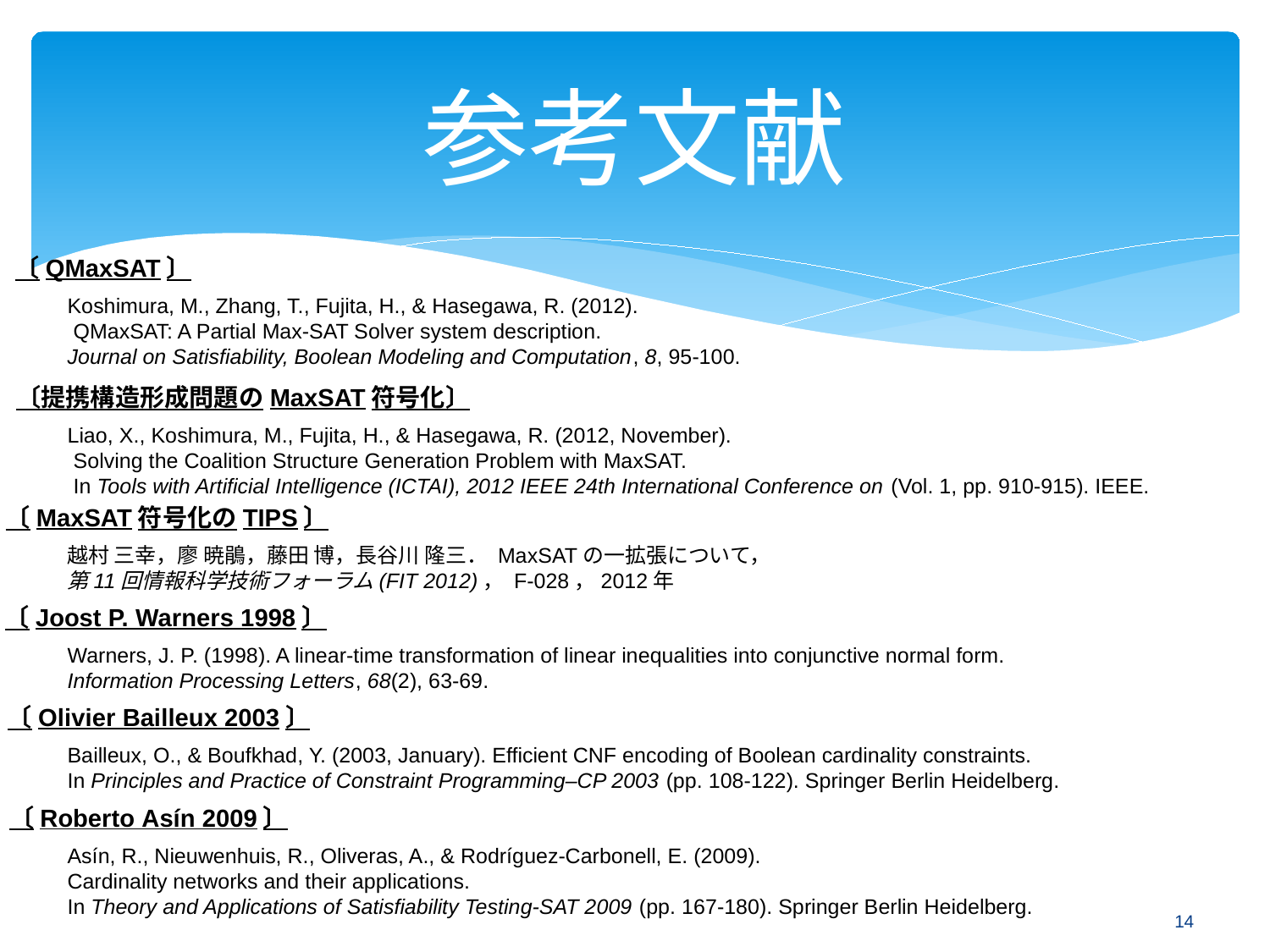

# 参考文献
〔QMaxSAT〕
Koshimura, M., Zhang, T., Fujita, H., & Hasegawa, R. (2012).
 QMaxSAT: A Partial Max-SAT Solver system description.
Journal on Satisfiability, Boolean Modeling and Computation, 8, 95-100.
〔提携構造形成問題のMaxSAT符号化〕
Liao, X., Koshimura, M., Fujita, H., & Hasegawa, R. (2012, November).
 Solving the Coalition Structure Generation Problem with MaxSAT.
 In Tools with Artificial Intelligence (ICTAI), 2012 IEEE 24th International Conference on (Vol. 1, pp. 910-915). IEEE.
〔MaxSAT符号化のTIPS〕
越村 三幸，廖 暁鵑，藤田 博，長谷川 隆三． MaxSATの一拡張について，
第11回情報科学技術フォーラム(FIT 2012)， F-028，2012年
〔Joost P. Warners 1998〕
Warners, J. P. (1998). A linear-time transformation of linear inequalities into conjunctive normal form.
Information Processing Letters, 68(2), 63-69.
〔Olivier Bailleux 2003〕
Bailleux, O., & Boufkhad, Y. (2003, January). Efficient CNF encoding of Boolean cardinality constraints. In Principles and Practice of Constraint Programming–CP 2003 (pp. 108-122). Springer Berlin Heidelberg.
〔Roberto Asín 2009〕
Asín, R., Nieuwenhuis, R., Oliveras, A., & Rodríguez-Carbonell, E. (2009).
Cardinality networks and their applications.
In Theory and Applications of Satisfiability Testing-SAT 2009 (pp. 167-180). Springer Berlin Heidelberg.
14